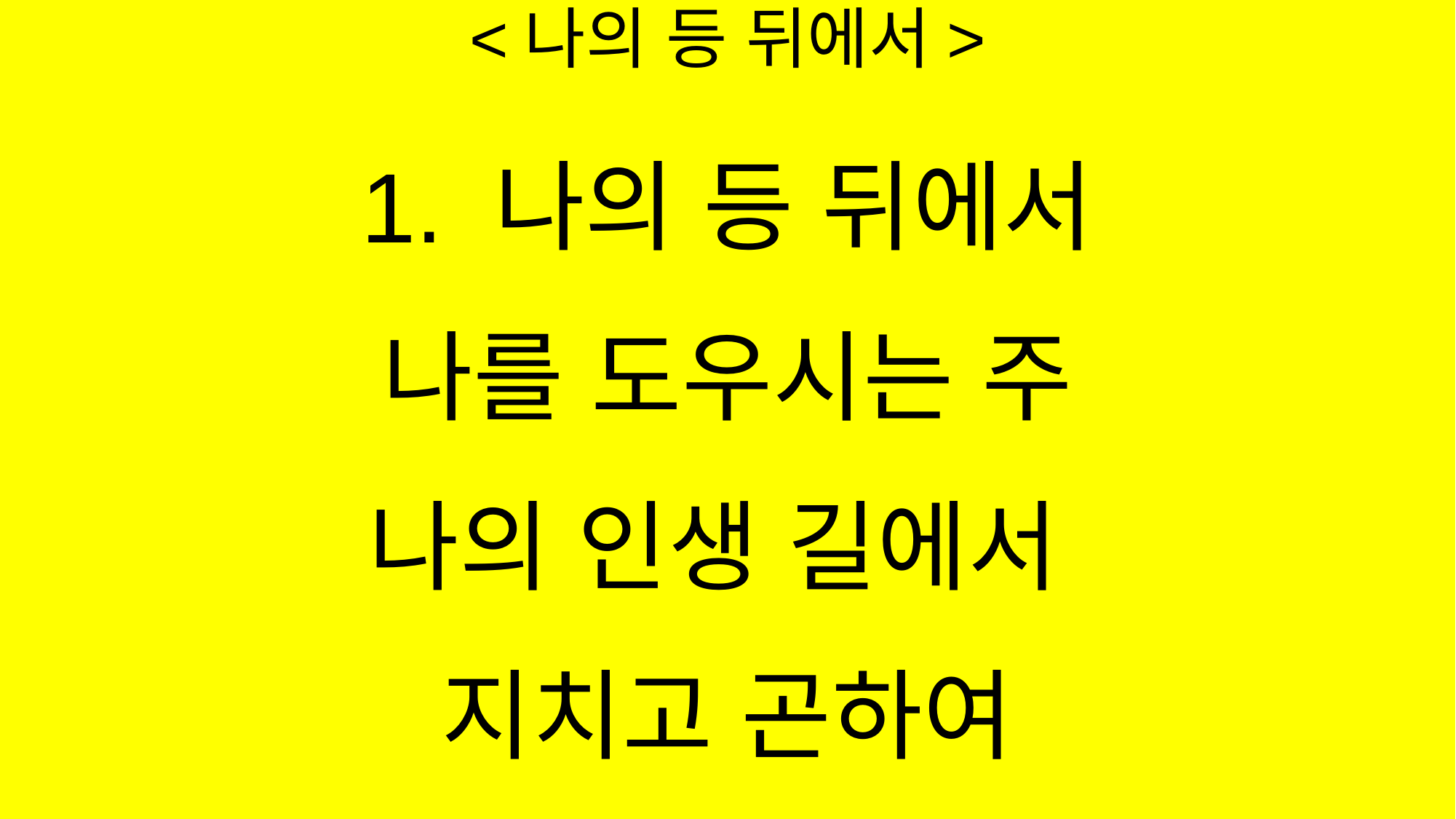

# <나의 등 뒤에서>
1. 나의 등 뒤에서

나를 도우시는 주

나의 인생 길에서

지치고 곤하여